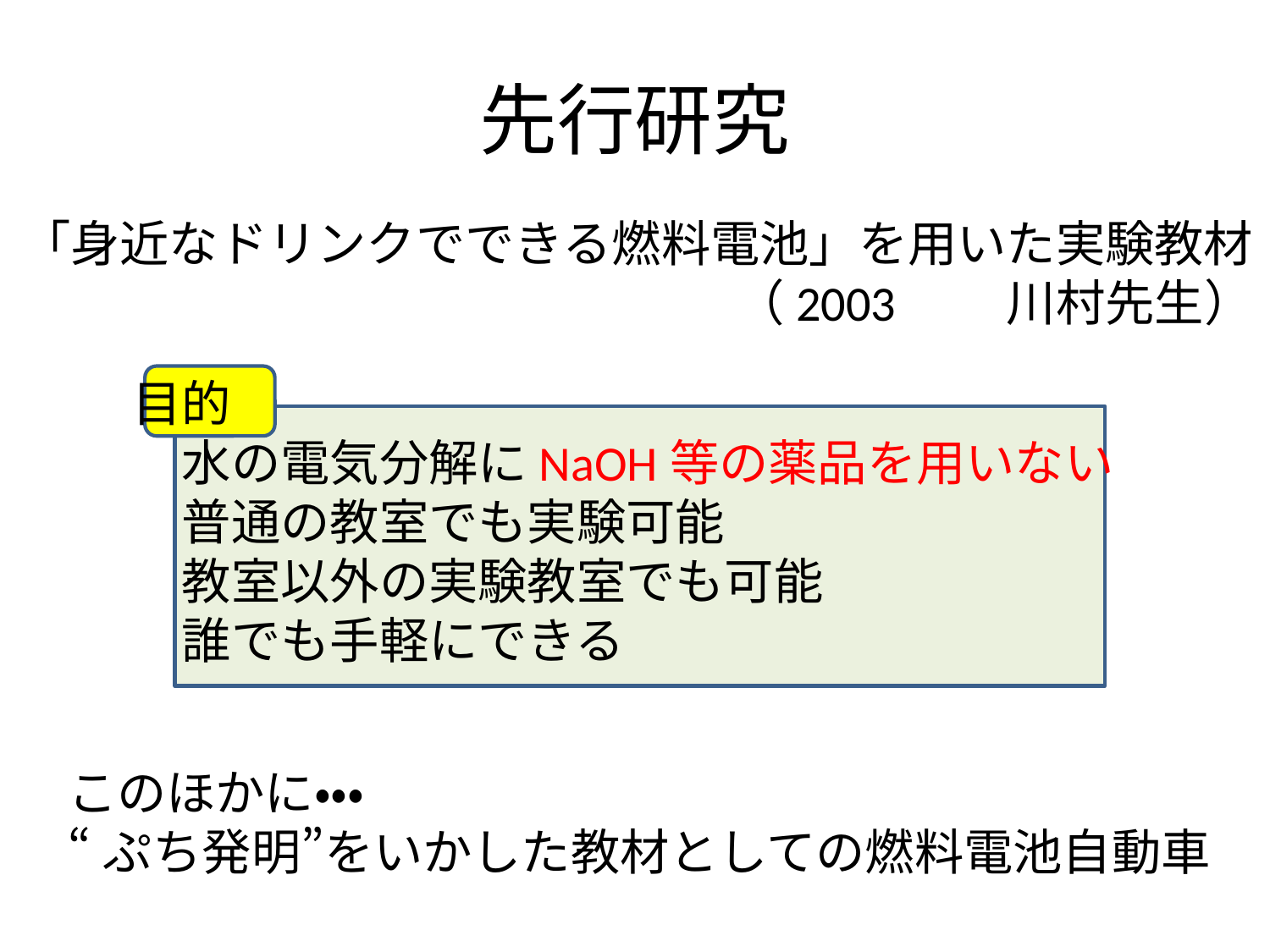

# 先行研究
「身近なドリンクでできる燃料電池」を用いた実験教材
（2003　　川村先生）

目的
　水の電気分解にNaOH等の薬品を用いない
　普通の教室でも実験可能
　教室以外の実験教室でも可能
　誰でも手軽にできる

このほかに・・・
“ぷち発明”をいかした教材としての燃料電池自動車